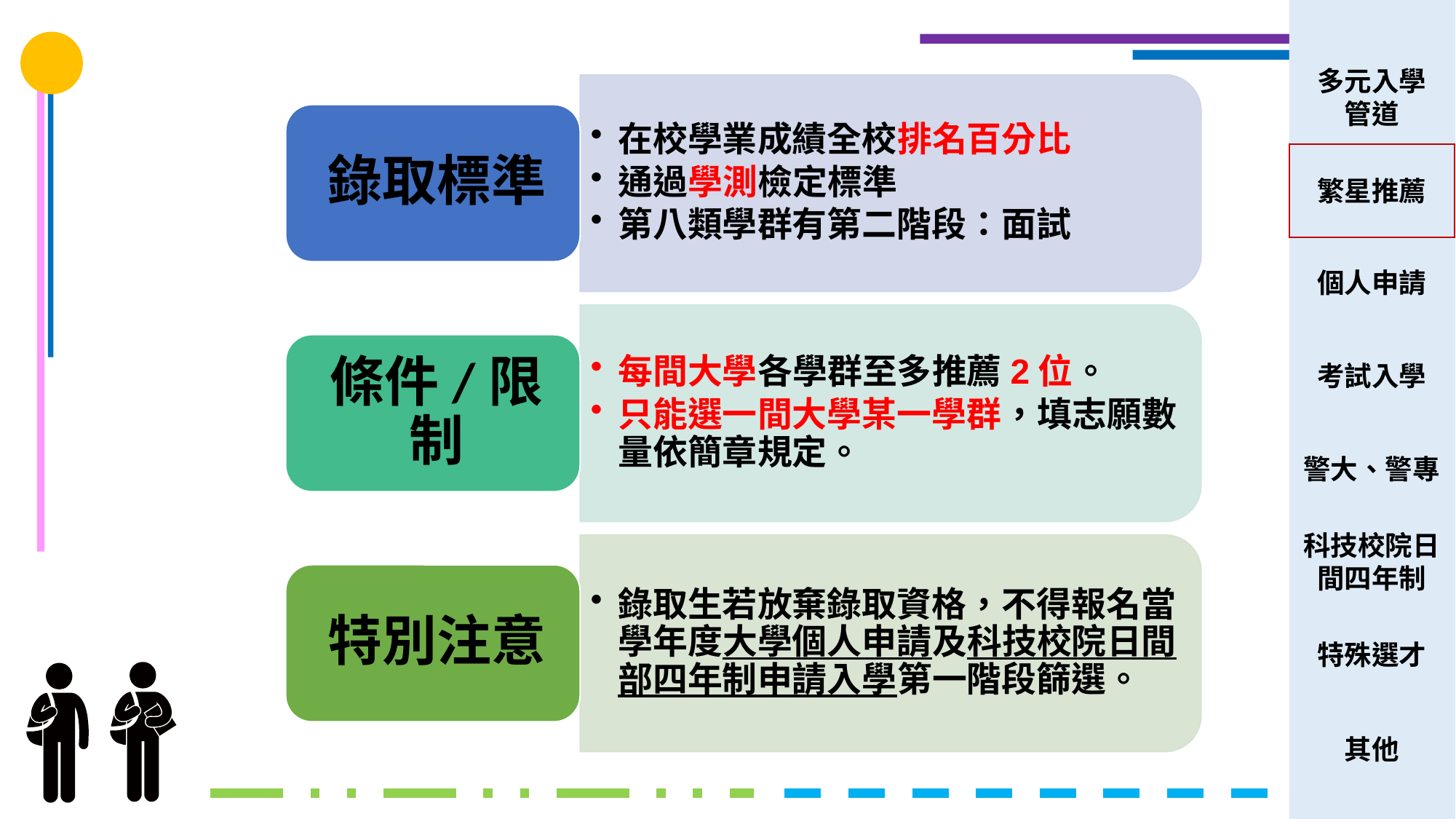

在校學業成績全校排名百分比
通過學測檢定標準
第八類學群有第二階段：面試
錄取標準
每間大學各學群至多推薦2位。
只能選一間大學某一學群，填志願數量依簡章規定。
條件/限制
錄取生若放棄錄取資格，不得報名當學年度大學個人申請及科技校院日間部四年制申請入學第一階段篩選。
特別注意